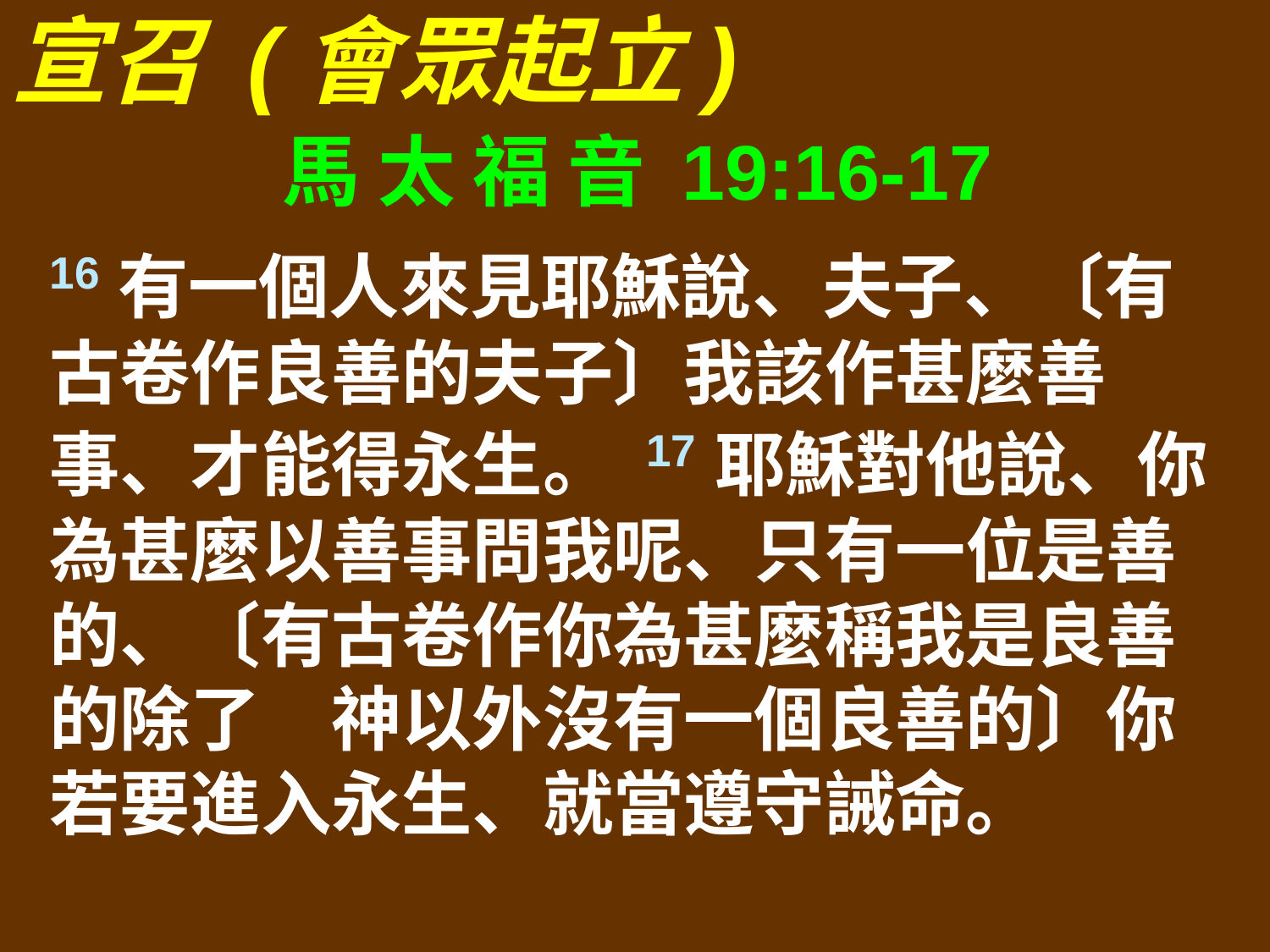

宣召 (會眾起立)
馬 太 福 音 19:16-17
16有一個人來見耶穌說、夫子、〔有古卷作良善的夫子〕我該作甚麼善事、才能得永生。 17耶穌對他說、你為甚麼以善事問我呢、只有一位是善的、〔有古卷作你為甚麼稱我是良善的除了　神以外沒有一個良善的〕你若要進入永生、就當遵守誡命。